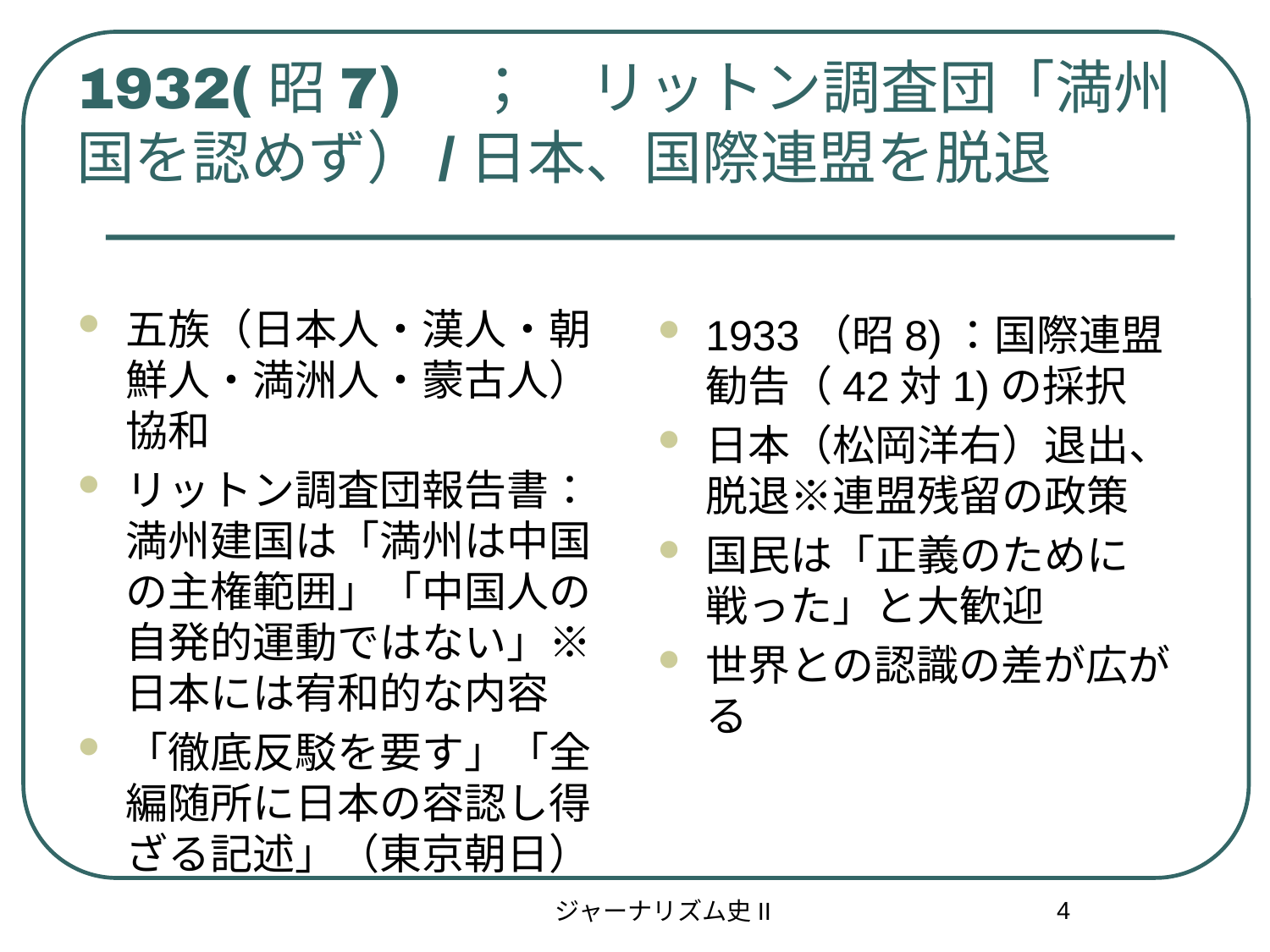

# 1932(昭7)　；　リットン調査団「満州国を認めず）/日本、国際連盟を脱退

五族（日本人・漢人・朝鮮人・満洲人・蒙古人）協和
リットン調査団報告書：満州建国は「満州は中国の主権範囲」「中国人の自発的運動ではない」※日本には宥和的な内容
「徹底反駁を要す」「全編随所に日本の容認し得ざる記述」（東京朝日）

1933（昭8)：国際連盟勧告（42対1)の採択
日本（松岡洋右）退出、脱退※連盟残留の政策
国民は「正義のために戦った」と大歓迎
世界との認識の差が広がる
4
ジャーナリズム史II